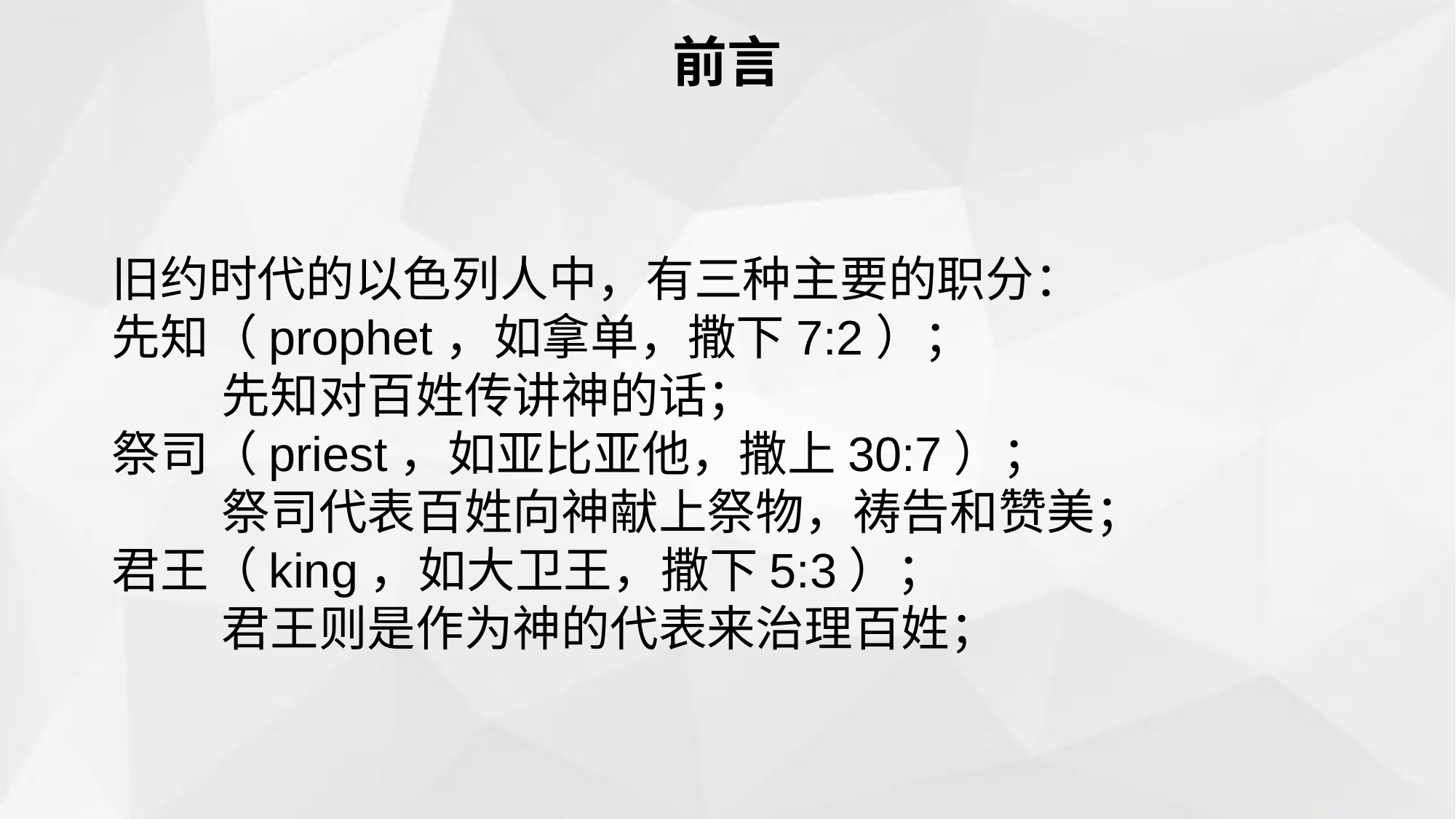

前言

旧约时代的以色列人中，有三种主要的职分：
先知（prophet，如拿单，撒下7:2）；
         先知对百姓传讲神的话；
祭司（priest，如亚比亚他，撒上30:7）；
         祭司代表百姓向神献上祭物，祷告和赞美；
君王（king，如大卫王，撒下5:3）；
         君王则是作为神的代表来治理百姓；

6